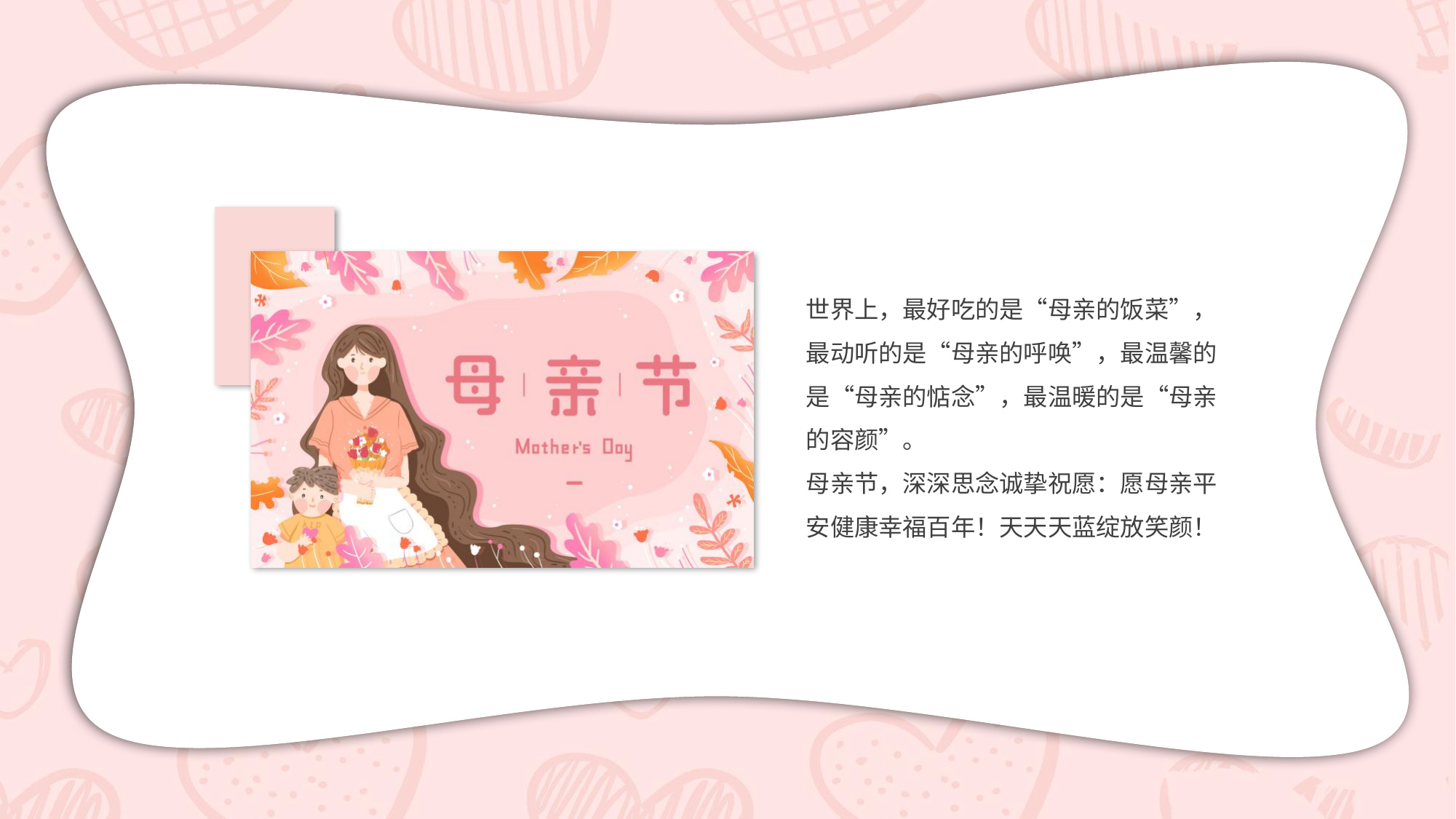

世界上，最好吃的是“母亲的饭菜”，最动听的是“母亲的呼唤”，最温馨的是“母亲的惦念”，最温暖的是“母亲的容颜”。
母亲节，深深思念诚挚祝愿：愿母亲平安健康幸福百年！天天天蓝绽放笑颜！